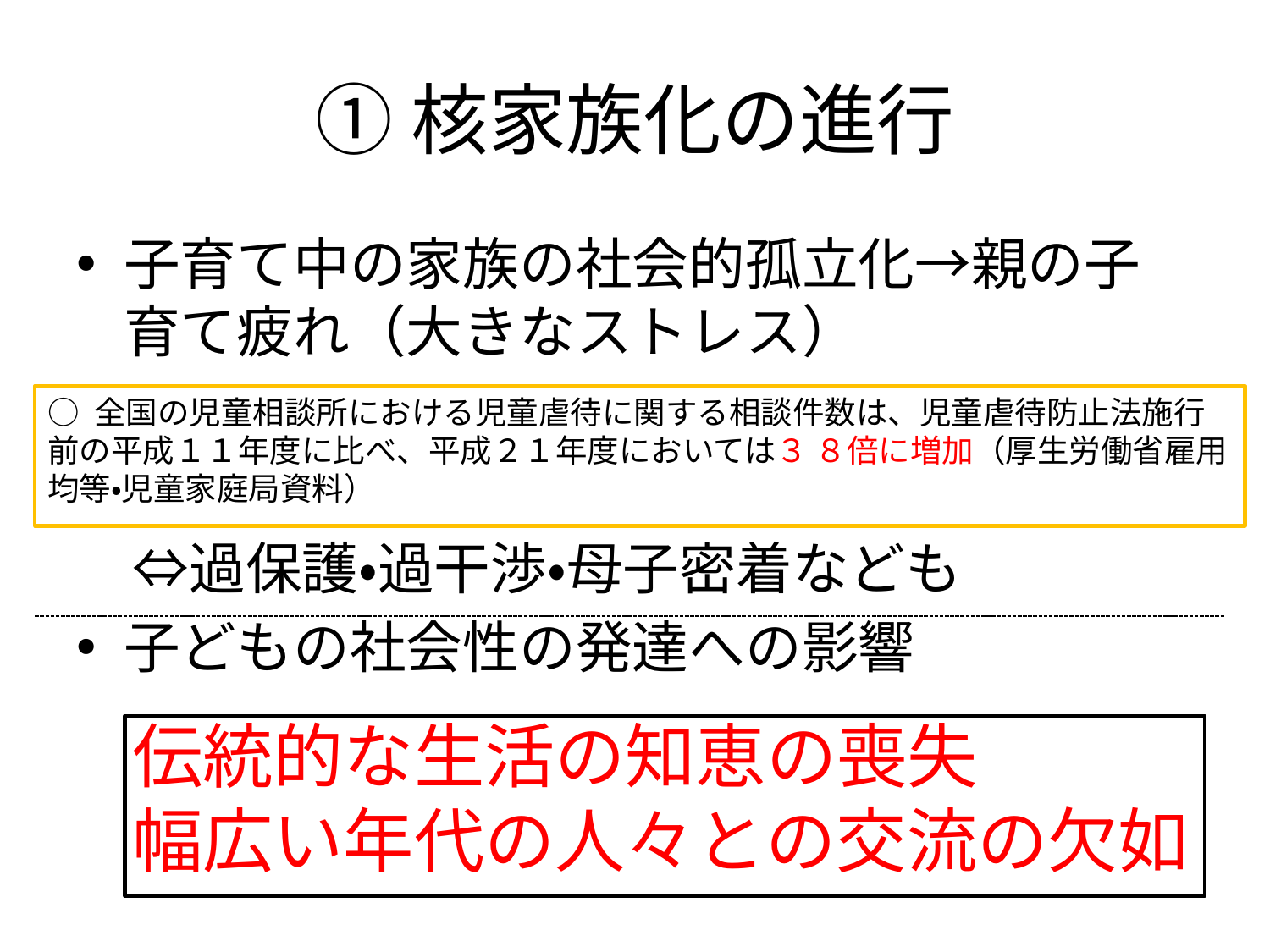

# ①核家族化の進行
子育て中の家族の社会的孤立化→親の子育て疲れ（大きなストレス）

　⇔過保護・過干渉・母子密着なども
子どもの社会性の発達への影響
○ 全国の児童相談所における児童虐待に関する相談件数は、児童虐待防止法施行前の平成１１年度に比べ、平成２１年度においては３ ８倍に増加（厚生労働省雇用均等・児童家庭局資料）

伝統的な生活の知恵の喪失
幅広い年代の人々との交流の欠如